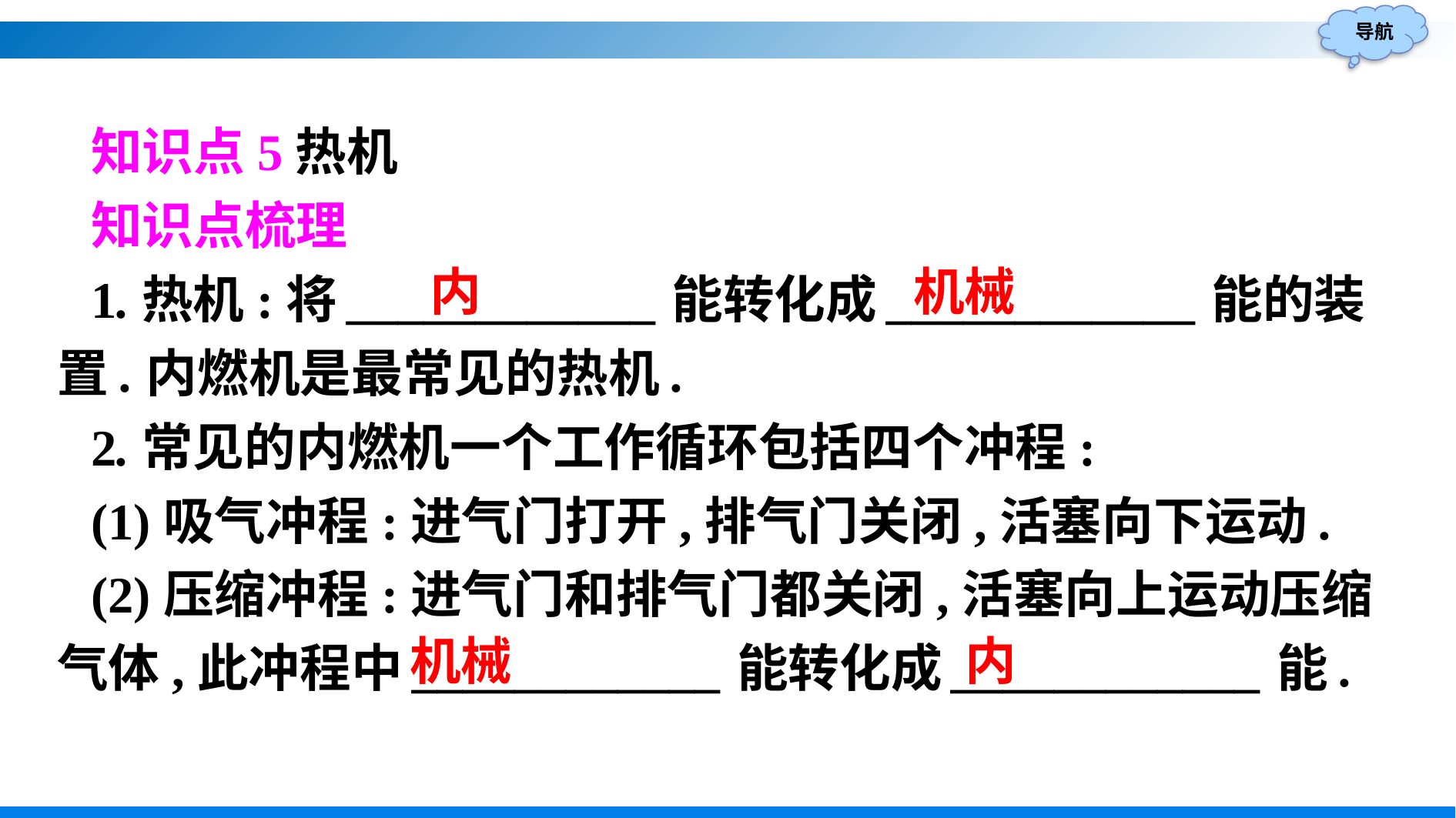

知识点5热机
知识点梳理
1.热机:将____________能转化成____________能的装置.内燃机是最常见的热机.
2.常见的内燃机一个工作循环包括四个冲程:
(1)吸气冲程:进气门打开,排气门关闭,活塞向下运动.
(2)压缩冲程:进气门和排气门都关闭,活塞向上运动压缩气体,此冲程中____________能转化成____________能.
内
机械
机械
内